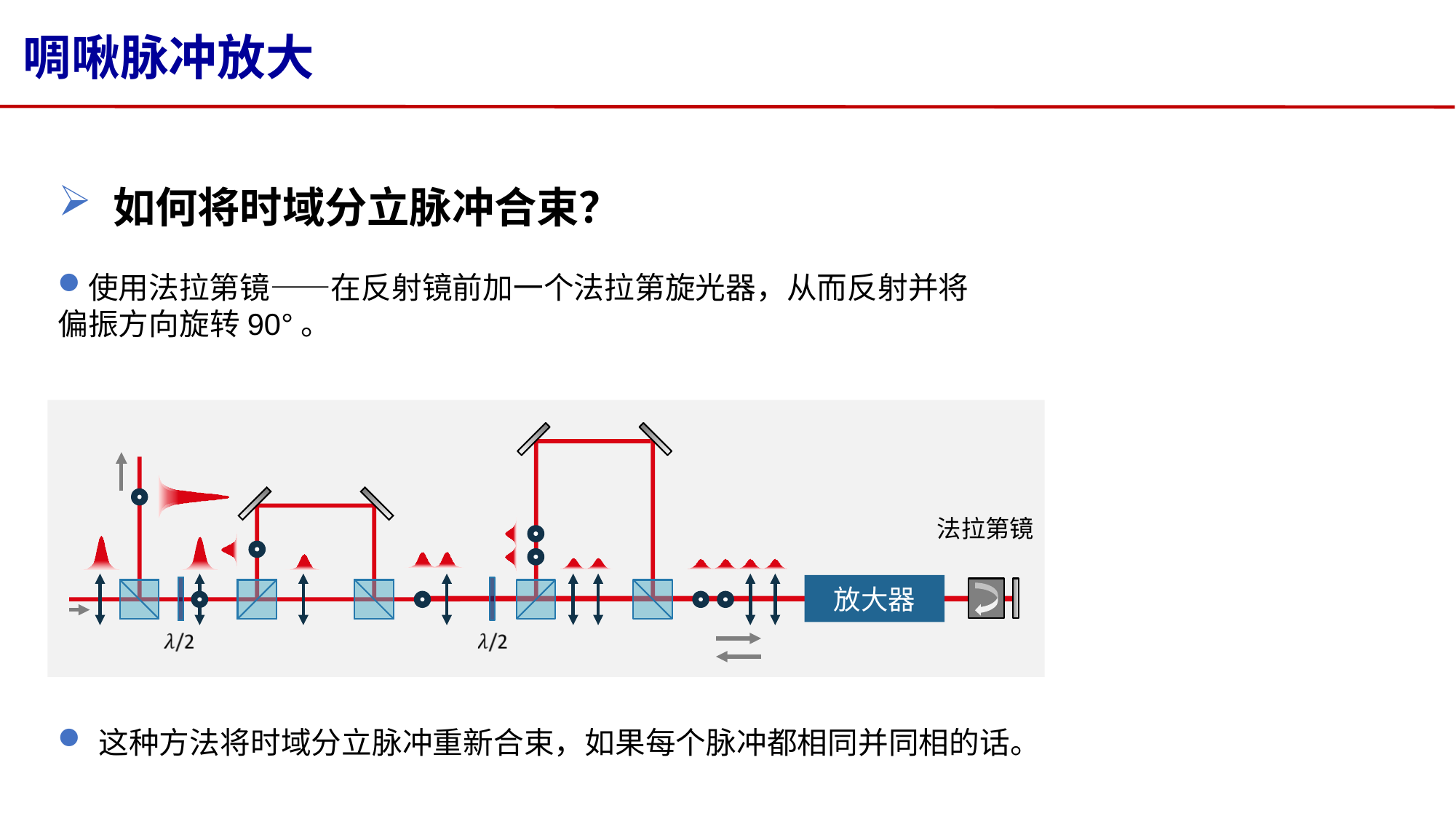

# 啁啾脉冲放大
如何将时域分立脉冲合束？
使用法拉第镜——在反射镜前加一个法拉第旋光器，从而反射并将偏振方向旋转90°。

法拉第镜

放大器

这种方法将时域分立脉冲重新合束，如果每个脉冲都相同并同相的话。